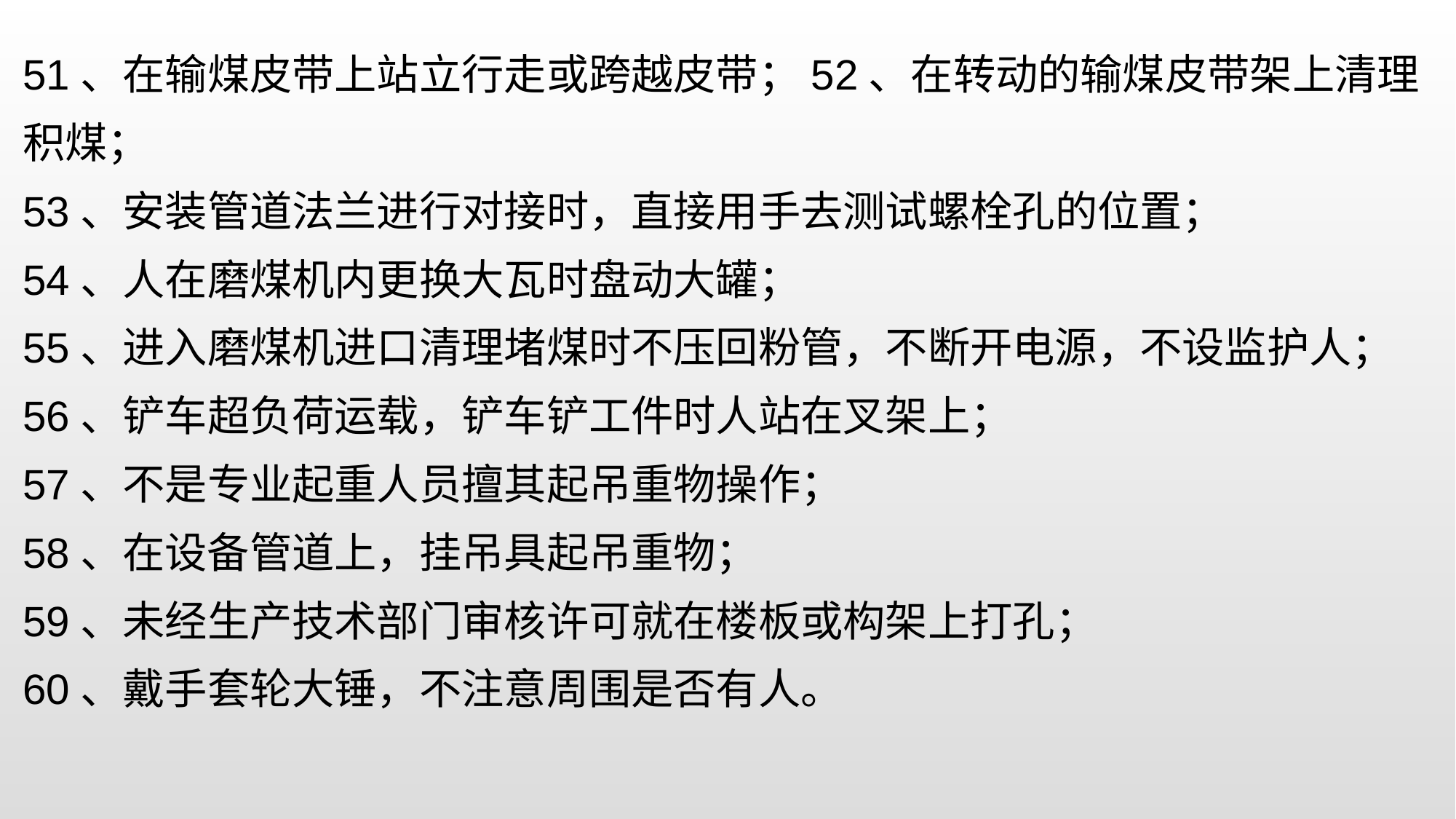

51、在输煤皮带上站立行走或跨越皮带；52、在转动的输煤皮带架上清理积煤；
53、安装管道法兰进行对接时，直接用手去测试螺栓孔的位置；
54、人在磨煤机内更换大瓦时盘动大罐；
55、进入磨煤机进口清理堵煤时不压回粉管，不断开电源，不设监护人；
56、铲车超负荷运载，铲车铲工件时人站在叉架上；
57、不是专业起重人员擅其起吊重物操作；
58、在设备管道上，挂吊具起吊重物；
59、未经生产技术部门审核许可就在楼板或构架上打孔；
60、戴手套轮大锤，不注意周围是否有人。